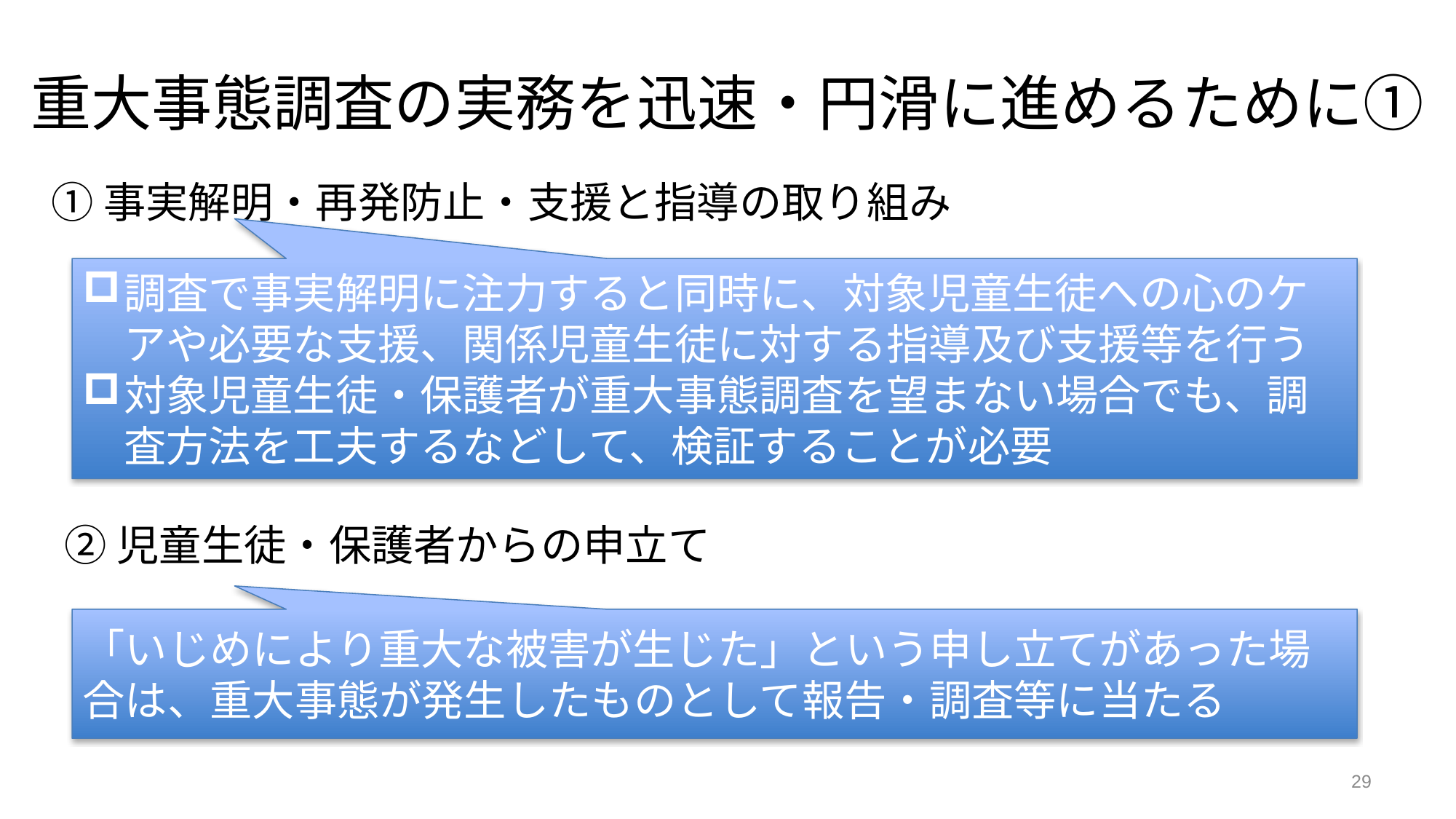

# 重大事態調査の実務を迅速・円滑に進めるために①
①事実解明・再発防止・支援と指導の取り組み
調査で事実解明に注力すると同時に、対象児童生徒への心のケアや必要な支援、関係児童生徒に対する指導及び支援等を行う
対象児童生徒・保護者が重大事態調査を望まない場合でも、調査方法を工夫するなどして、検証することが必要
②児童生徒・保護者からの申立て
「いじめにより重大な被害が生じた」という申し立てがあった場合は、重大事態が発生したものとして報告・調査等に当たる
29